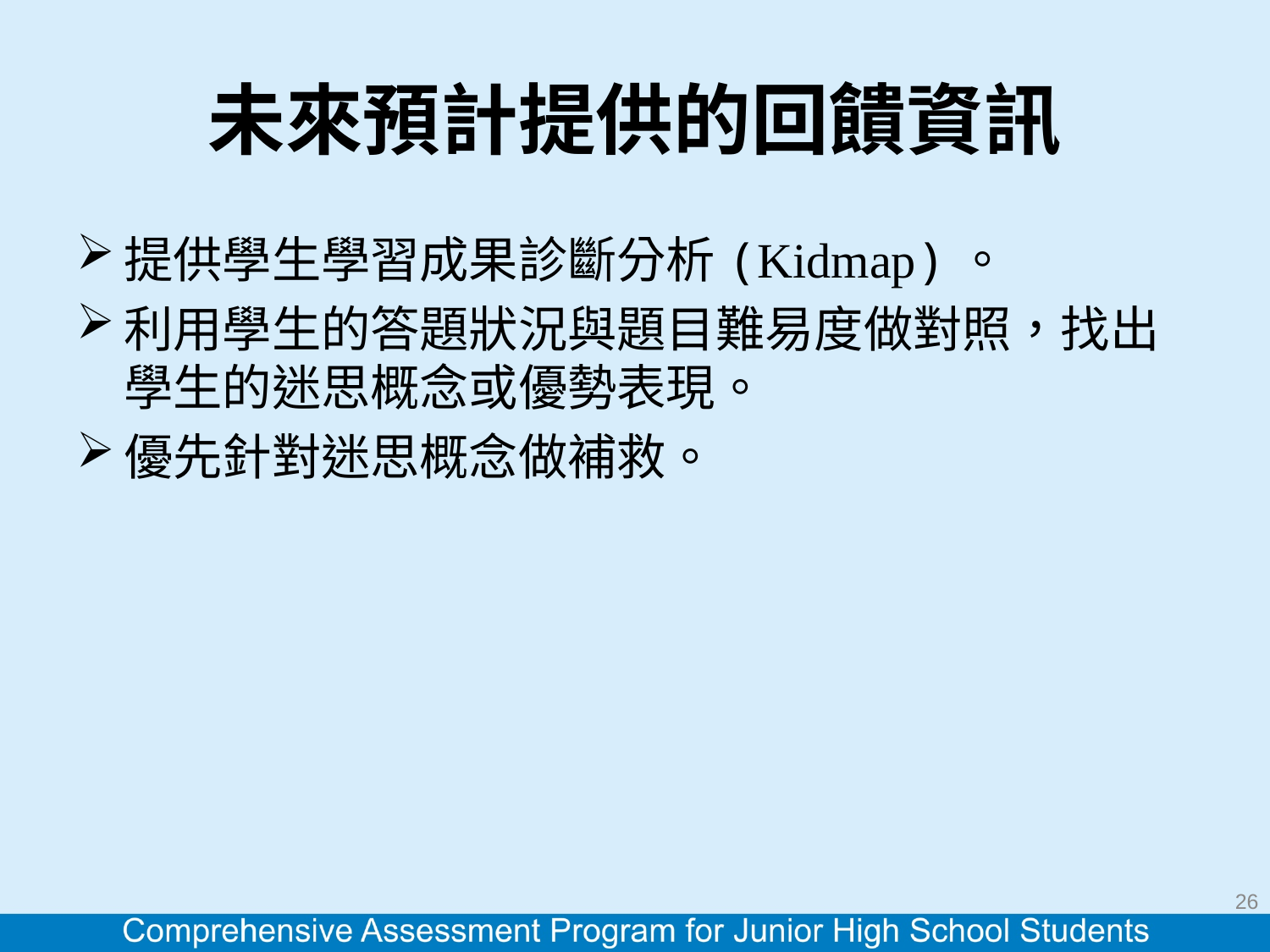

# 未來預計提供的回饋資訊
提供學生學習成果診斷分析(Kidmap)。
利用學生的答題狀況與題目難易度做對照，找出學生的迷思概念或優勢表現。
優先針對迷思概念做補救。
26